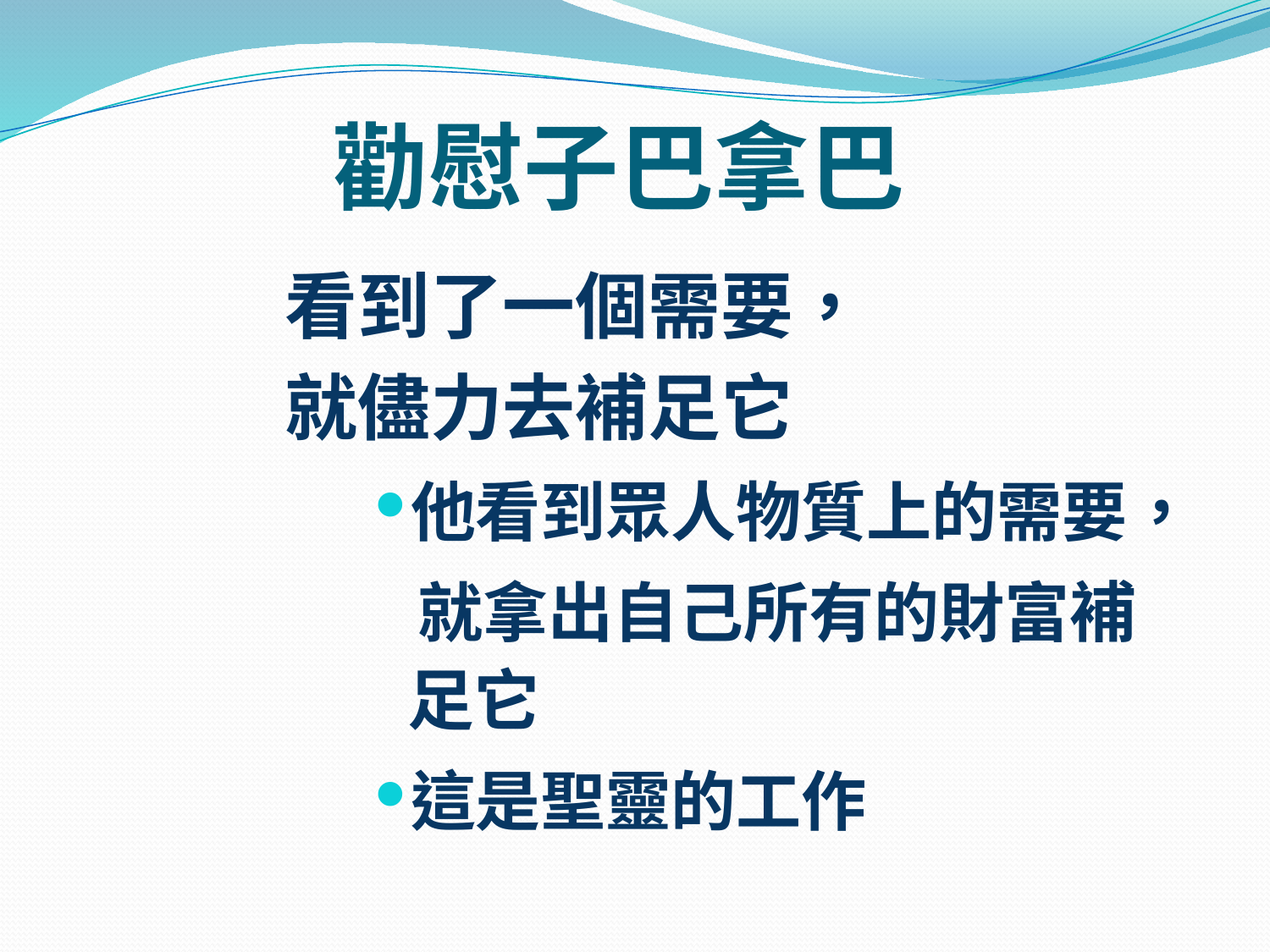

# 勸慰子巴拿巴
看到了一個需要，
就儘力去補足它
他看到眾人物質上的需要，
  就拿出自己所有的財富補足它
這是聖靈的工作